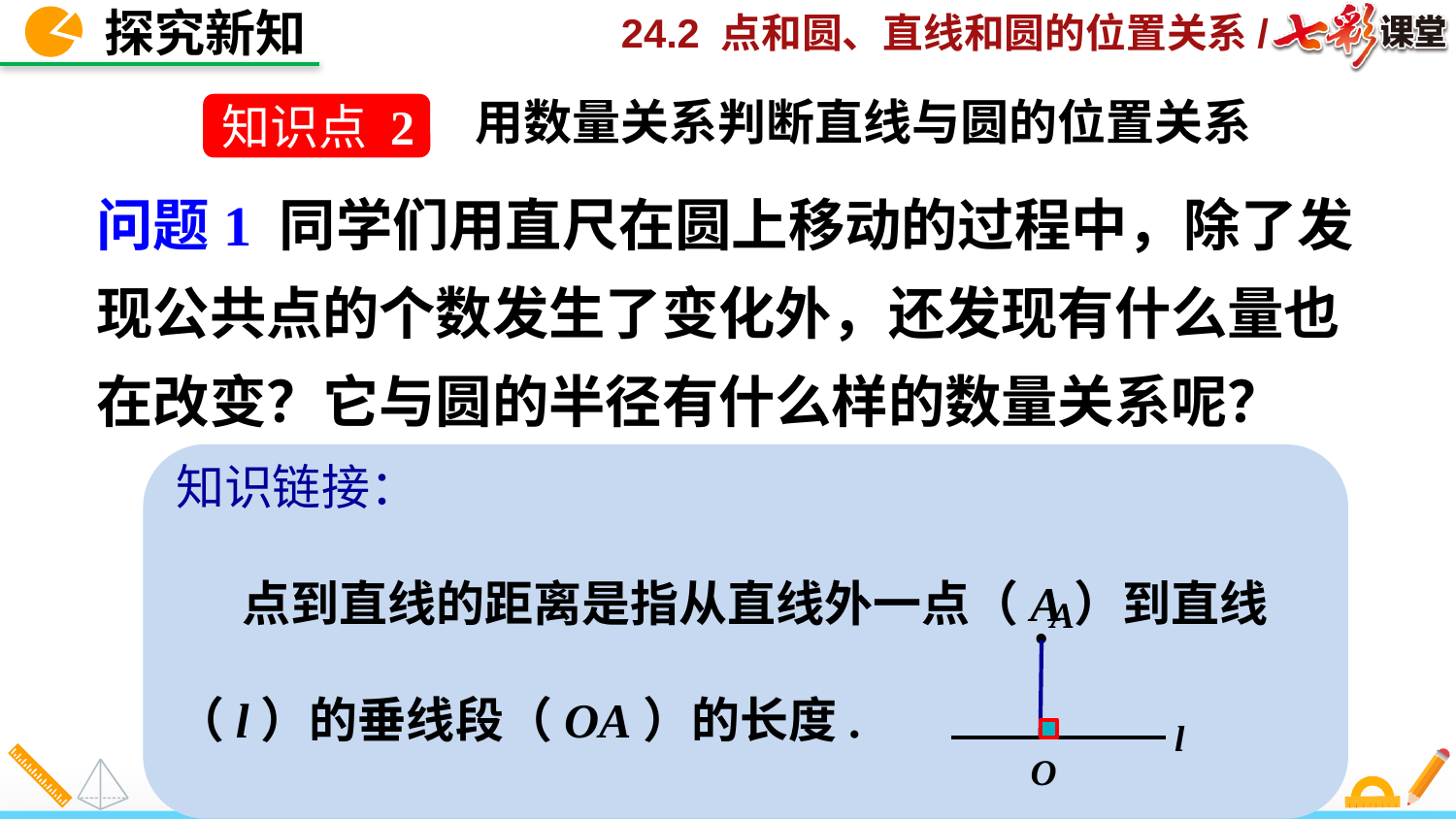

探究新知

用数量关系判断直线与圆的位置关系

知识点 2
问题1 同学们用直尺在圆上移动的过程中，除了发现公共点的个数发生了变化外，还发现有什么量也在改变？它与圆的半径有什么样的数量关系呢？
知识链接：
     点到直线的距离是指从直线外一点（A）到直线（l）的垂线段（OA）的长度.

A

l

O